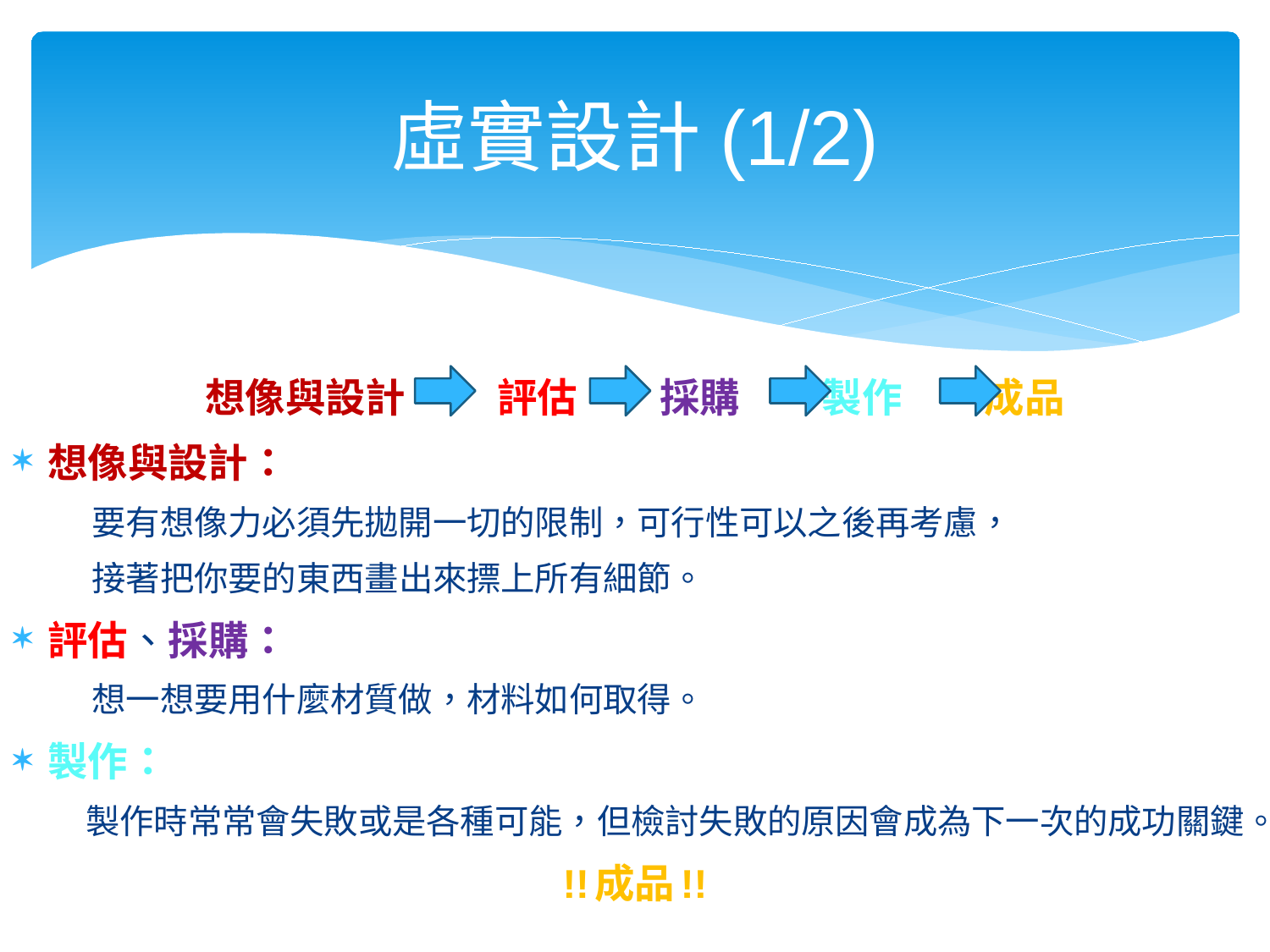

# 虛實設計(1/2)
想像與設計          評估         採購         製作         成品
想像與設計：
要有想像力必須先拋開一切的限制，可行性可以之後再考慮，
接著把你要的東西畫出來摽上所有細節。
評估、採購：
想一想要用什麼材質做，材料如何取得。
製作：
	製作時常常會失敗或是各種可能，但檢討失敗的原因會成為下一次的成功關鍵。
!!成品!!